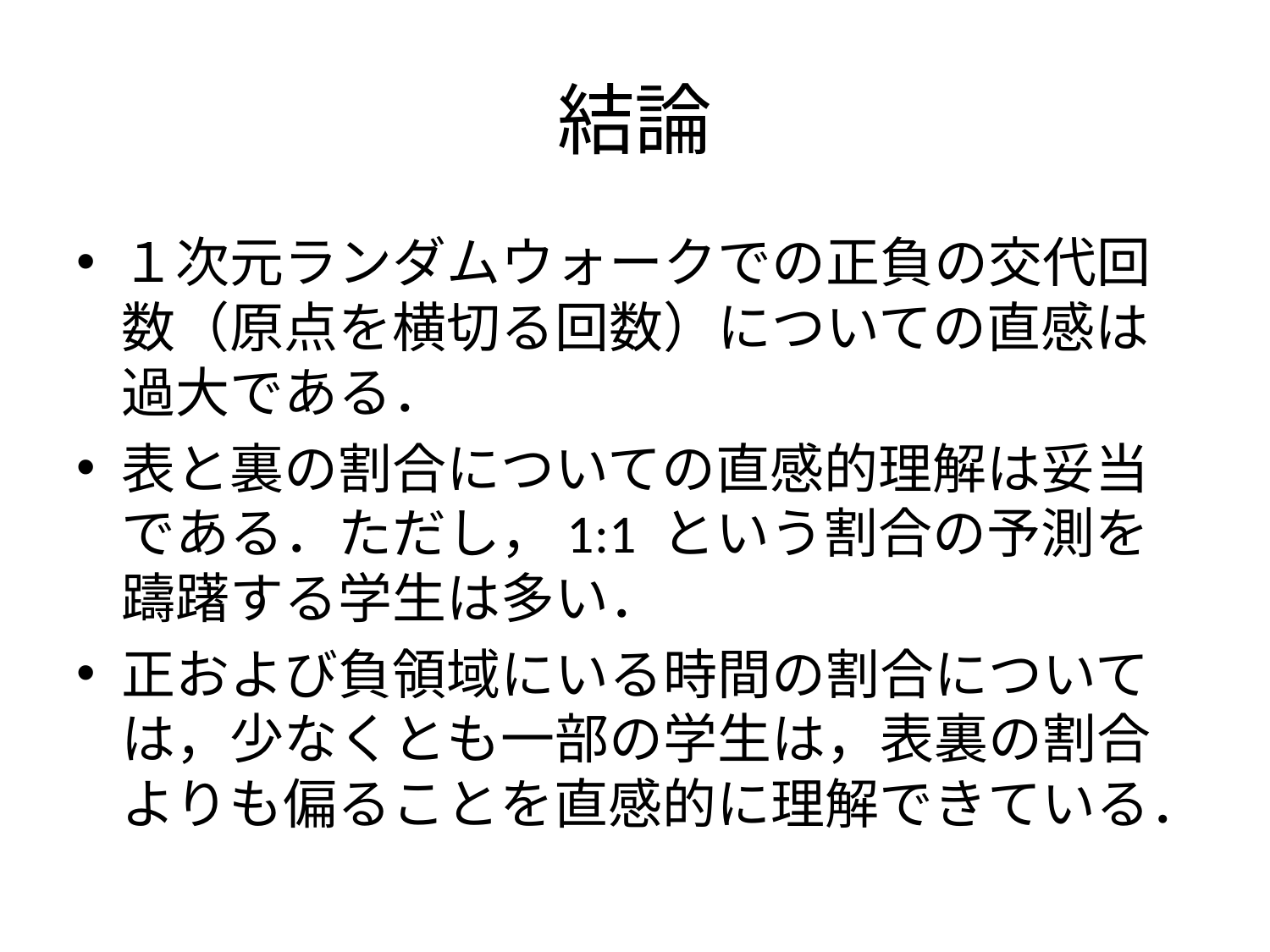

# 結論
１次元ランダムウォークでの正負の交代回数（原点を横切る回数）についての直感は過大である．
表と裏の割合についての直感的理解は妥当である．ただし，1:1 という割合の予測を躊躇する学生は多い．
正および負領域にいる時間の割合については，少なくとも一部の学生は，表裏の割合よりも偏ることを直感的に理解できている．